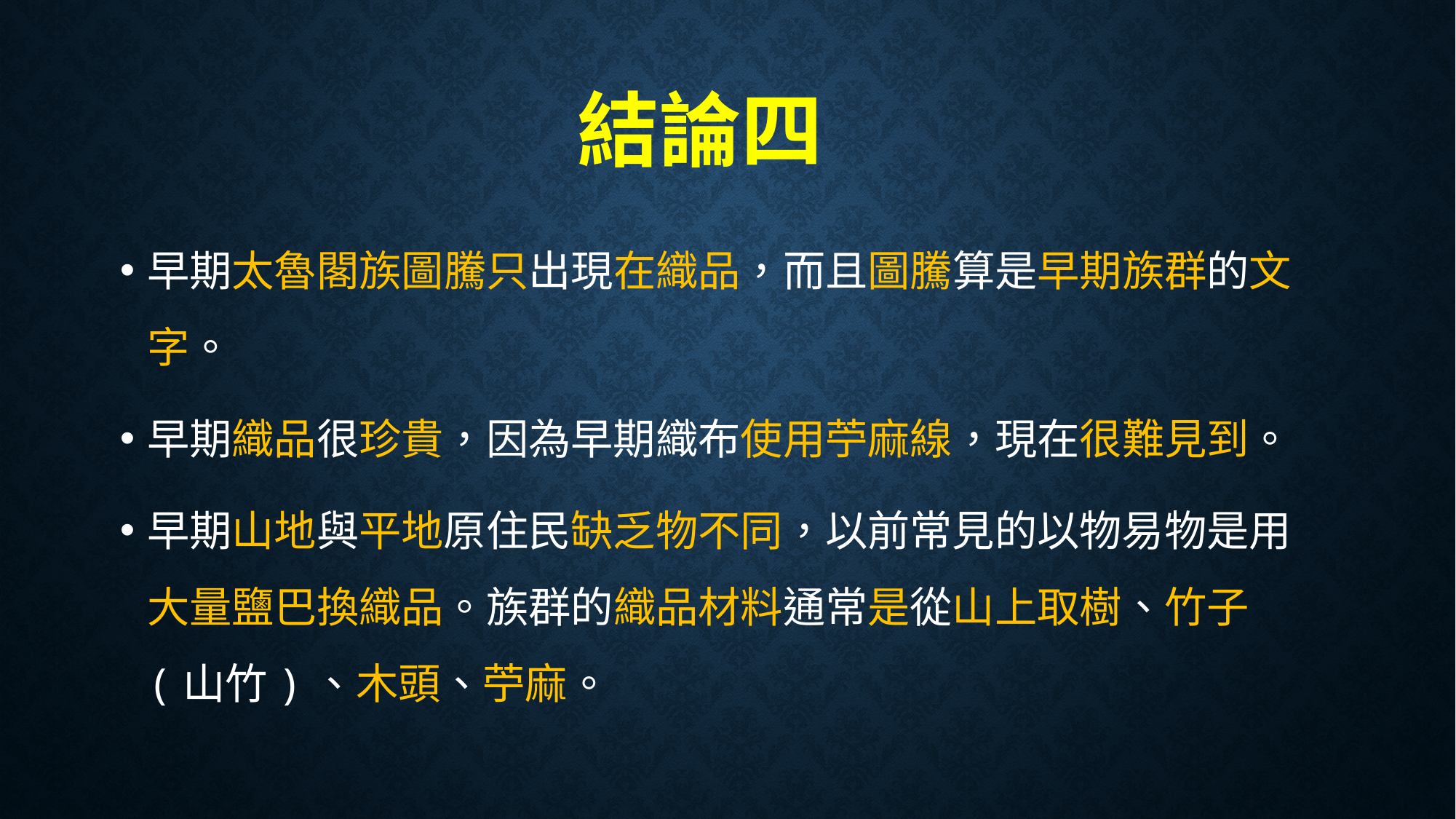

# 結論四
早期太魯閣族圖騰只出現在織品，而且圖騰算是早期族群的文字。
早期織品很珍貴，因為早期織布使用苧麻線，現在很難見到。
早期山地與平地原住民缺乏物不同，以前常見的以物易物是用大量鹽巴換織品。族群的織品材料通常是從山上取樹、竹子(山竹)、木頭、苧麻。